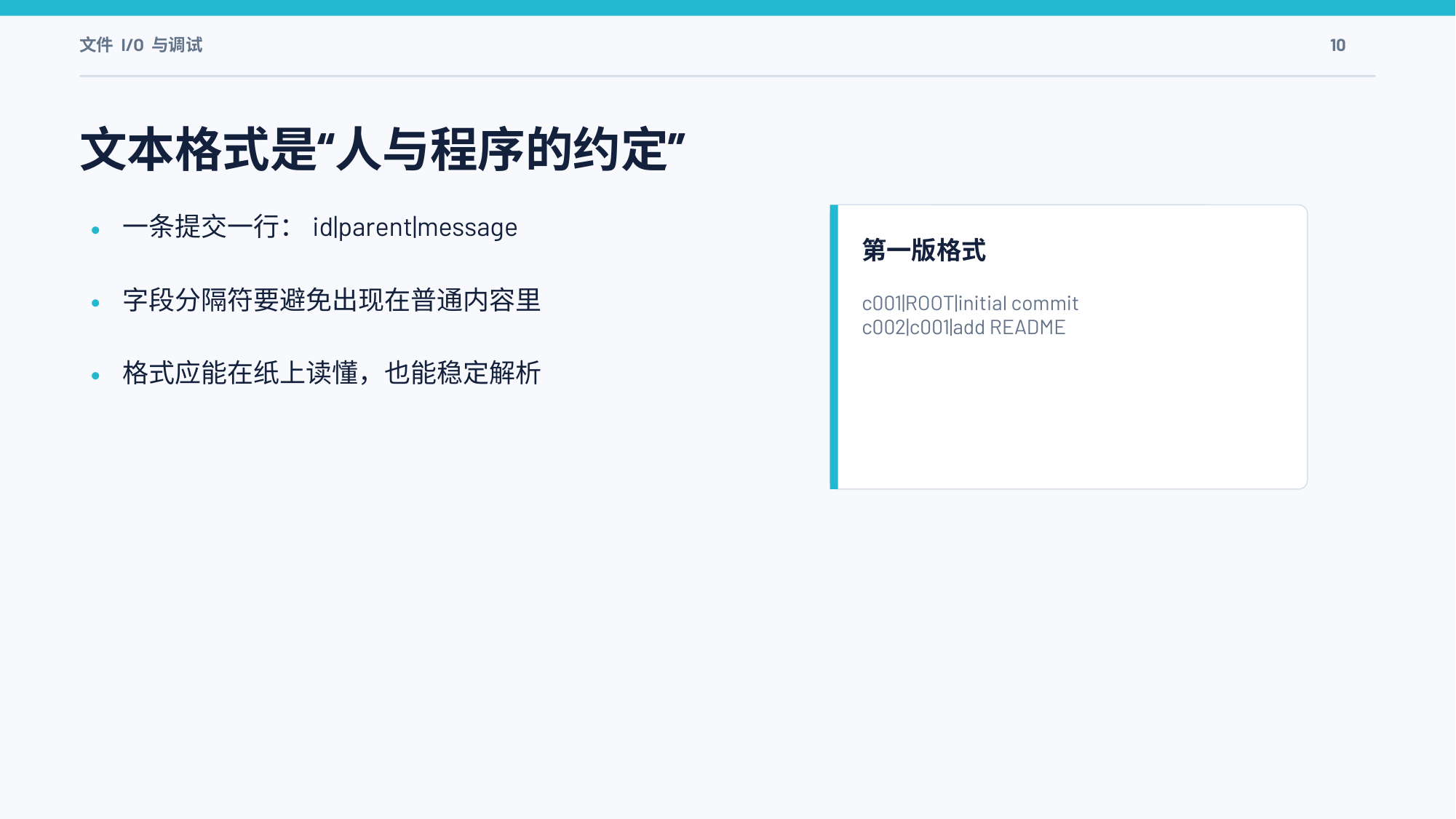

文件 I/O 与调试
10

文本格式是“人与程序的约定”

•
一条提交一行：id|parent|message
第一版格式
•
字段分隔符要避免出现在普通内容里
c001|ROOT|initial commit
c002|c001|add README
•
格式应能在纸上读懂，也能稳定解析